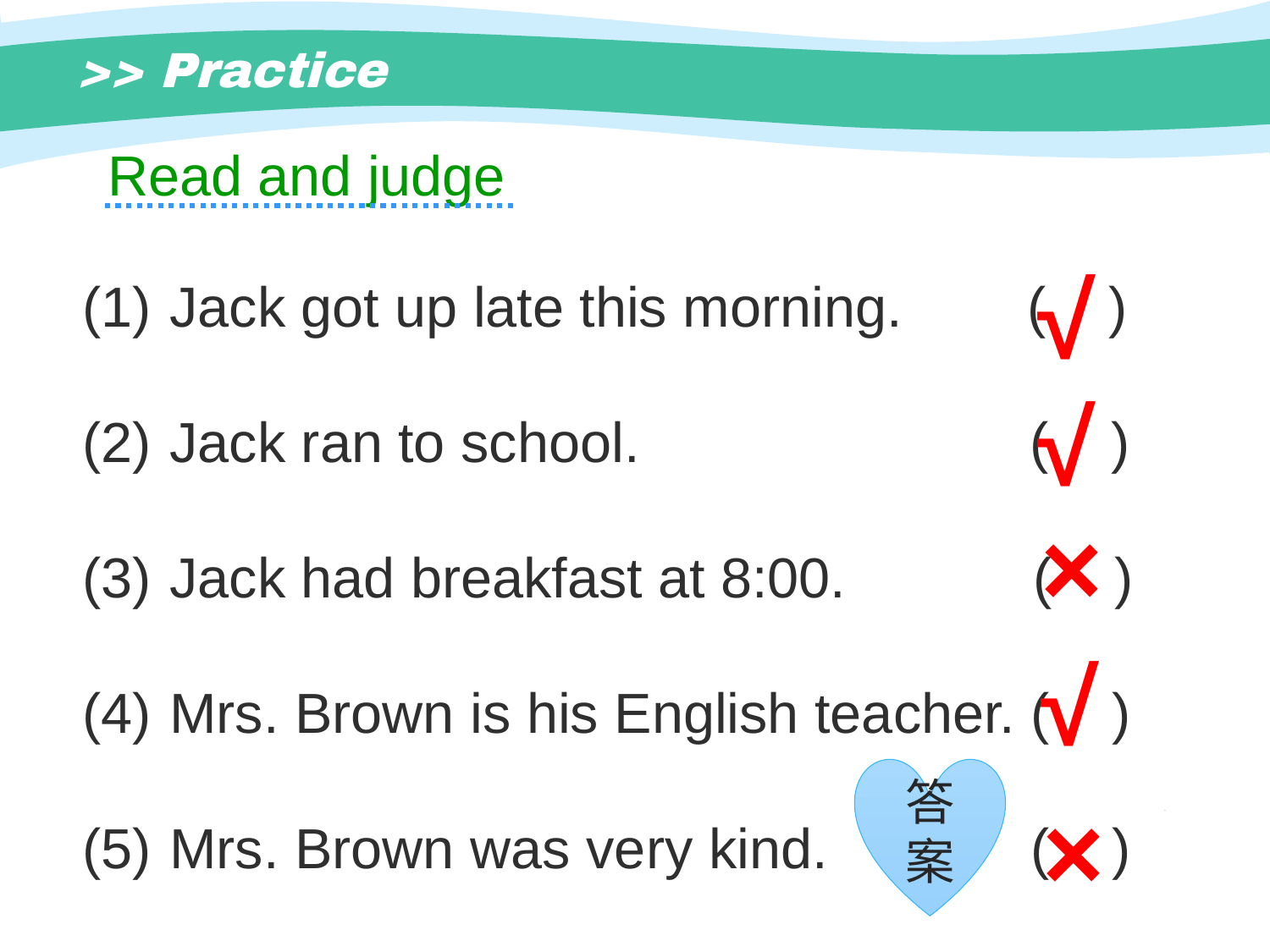

>> Practice
Read and judge
 Jack got up late this morning.        (    )
 Jack ran to school.                         (    )
 Jack had breakfast at 8:00.            (    )
 Mrs. Brown is his English teacher. (    )
 Mrs. Brown was very kind.             (    )

√
√
×
√
×
答案